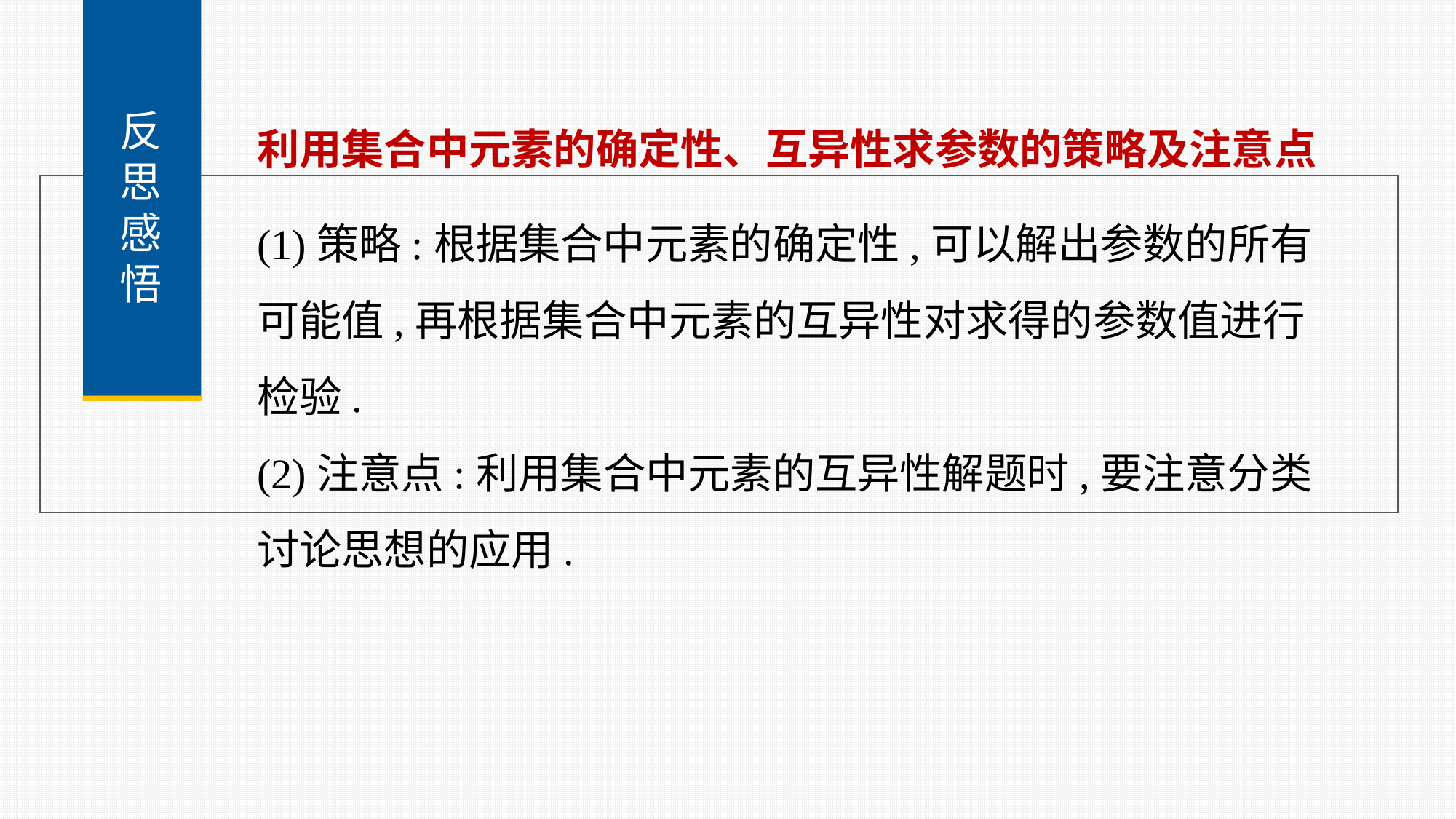

反
思
感
悟

利用集合中元素的确定性、互异性求参数的策略及注意点

(1)策略:根据集合中元素的确定性,可以解出参数的所有可能值,再根据集合中元素的互异性对求得的参数值进行检验.
(2)注意点:利用集合中元素的互异性解题时,要注意分类讨论思想的应用.